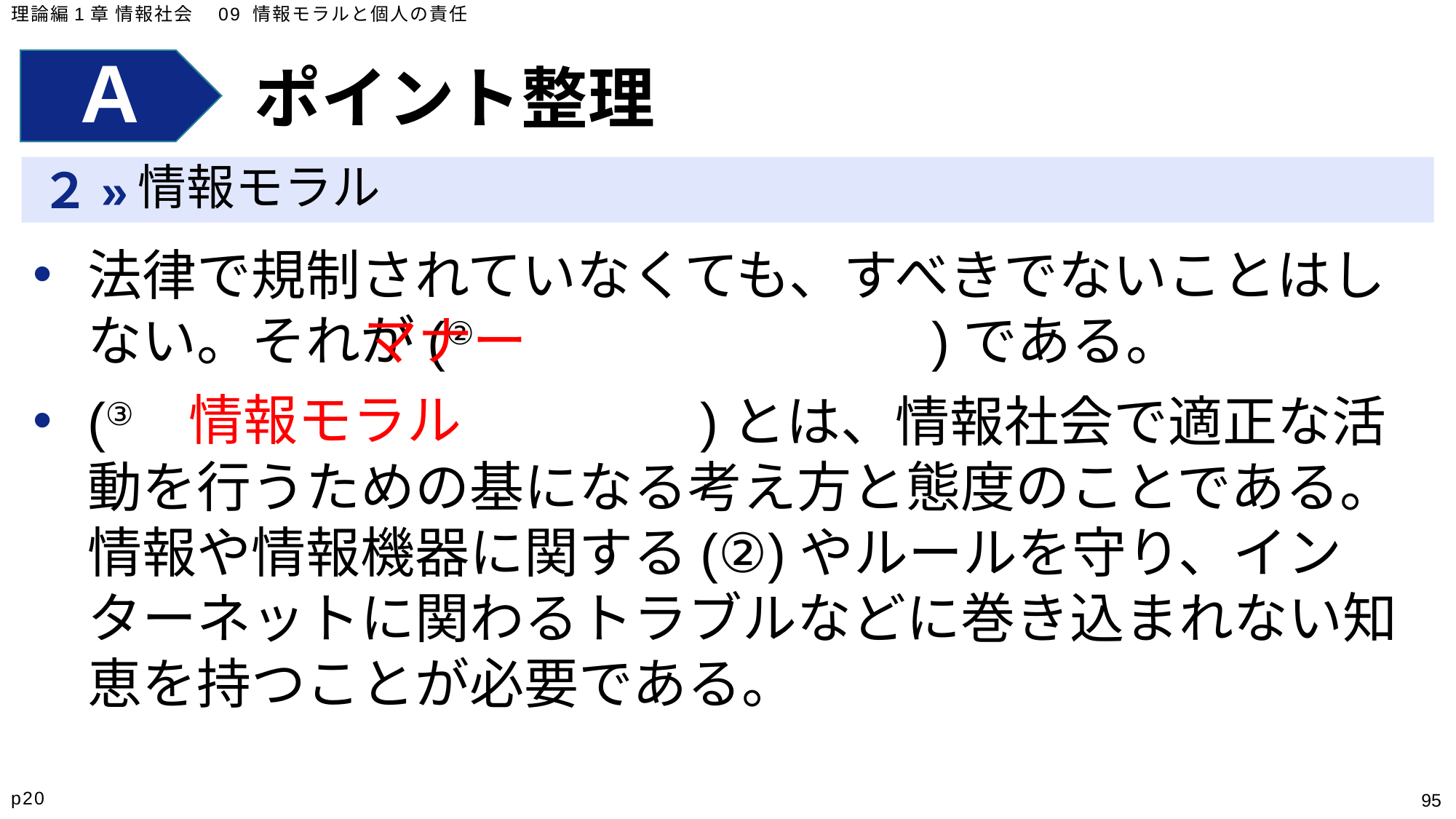

理論編1章 情報社会　09 情報モラルと個人の責任
ポイント整理
情報モラル
法律で規制されていなくても、すべきでないことはしない。それが(②　　　　　　　　)である。
(③　　　　　　　　　　)とは、情報社会で適正な活動を行うための基になる考え方と態度のことである。情報や情報機器に関する(②)やルールを守り、インターネットに関わるトラブルなどに巻き込まれない知恵を持つことが必要である。
マナー
情報モラル
p20
95